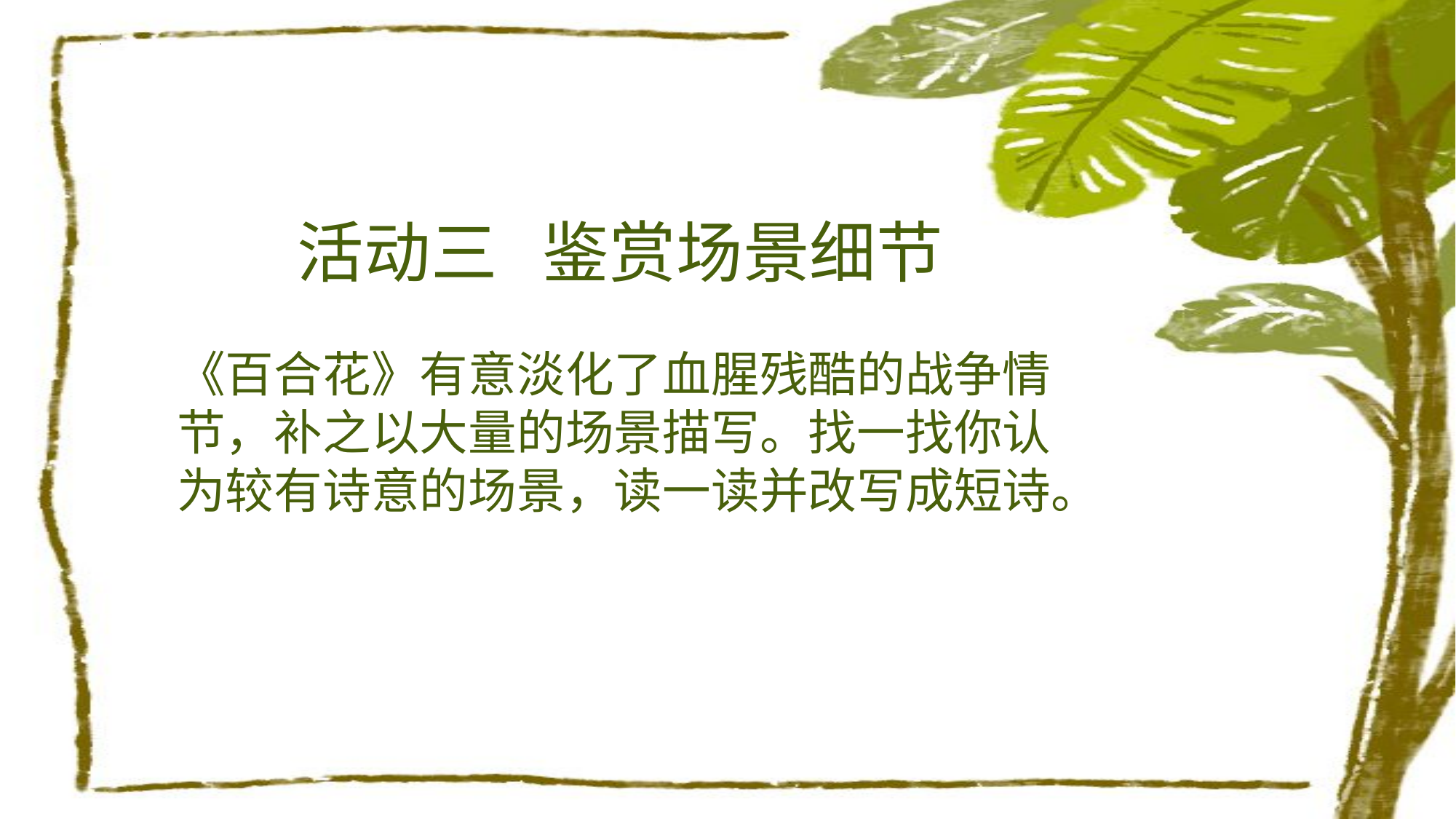

活动三   鉴赏场景细节

《百合花》有意淡化了血腥残酷的战争情节，补之以大量的场景描写。找一找你认为较有诗意的场景，读一读并改写成短诗。